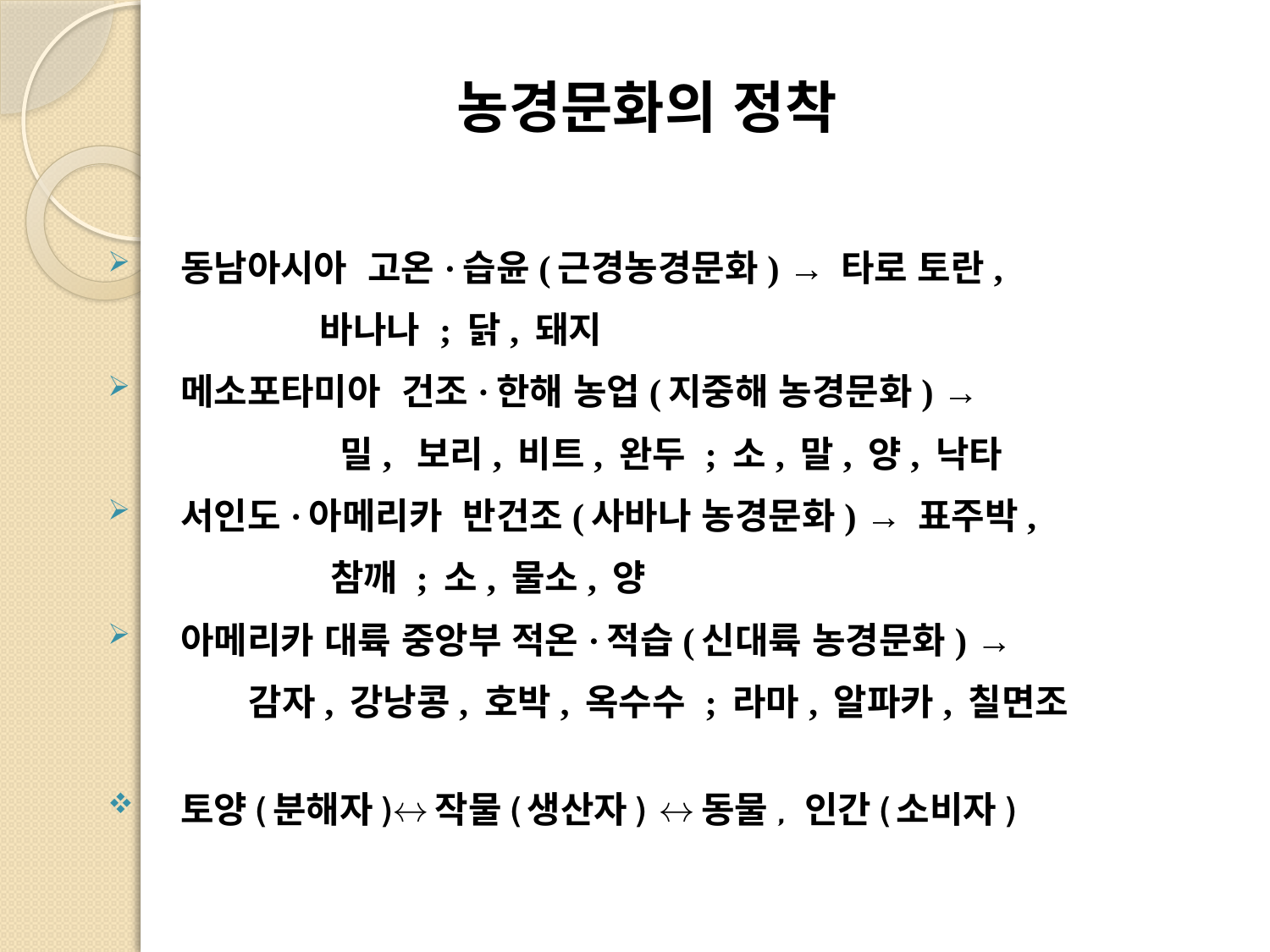

# 농경문화의 정착
동남아시아  고온·습윤(근경농경문화) → 타로 토란,
                    바나나 ; 닭, 돼지
메소포타미아  건조·한해 농업(지중해 농경문화) →
                      밀,  보리, 비트, 완두 ; 소, 말, 양, 낙타
서인도·아메리카  반건조(사바나 농경문화) → 표주박,
                     참깨 ; 소, 물소, 양
아메리카 대륙 중앙부 적온·적습(신대륙 농경문화) →
             감자, 강낭콩, 호박, 옥수수 ; 라마, 알파카, 칠면조

토양(분해자)↔작물(생산자) ↔동물, 인간(소비자)